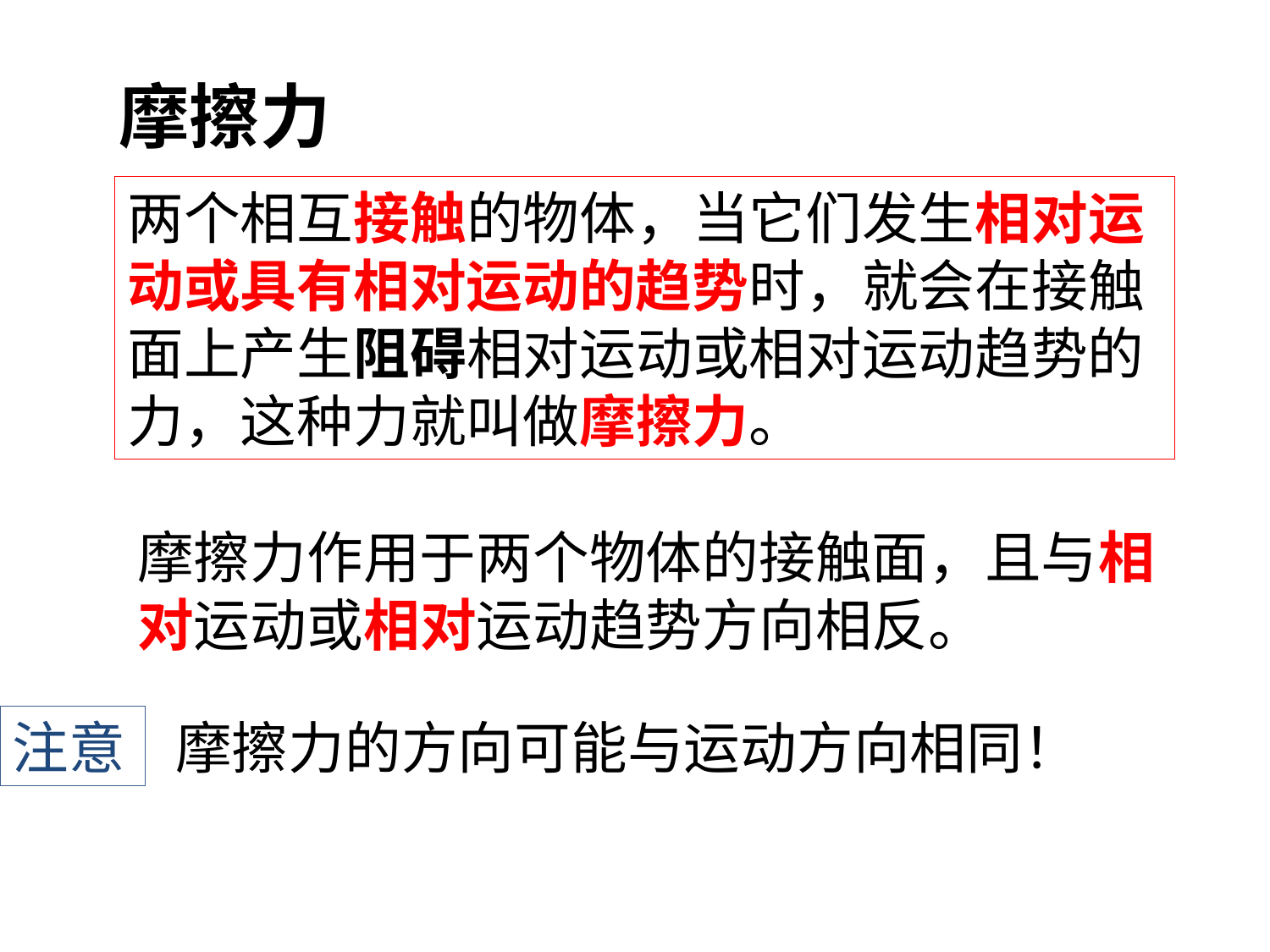

摩擦力
两个相互接触的物体，当它们发生相对运动或具有相对运动的趋势时，就会在接触面上产生阻碍相对运动或相对运动趋势的力，这种力就叫做摩擦力。
摩擦力作用于两个物体的接触面，且与相对运动或相对运动趋势方向相反。
注意
﻿ ﻿摩擦力的方向可能与运动方向相同！